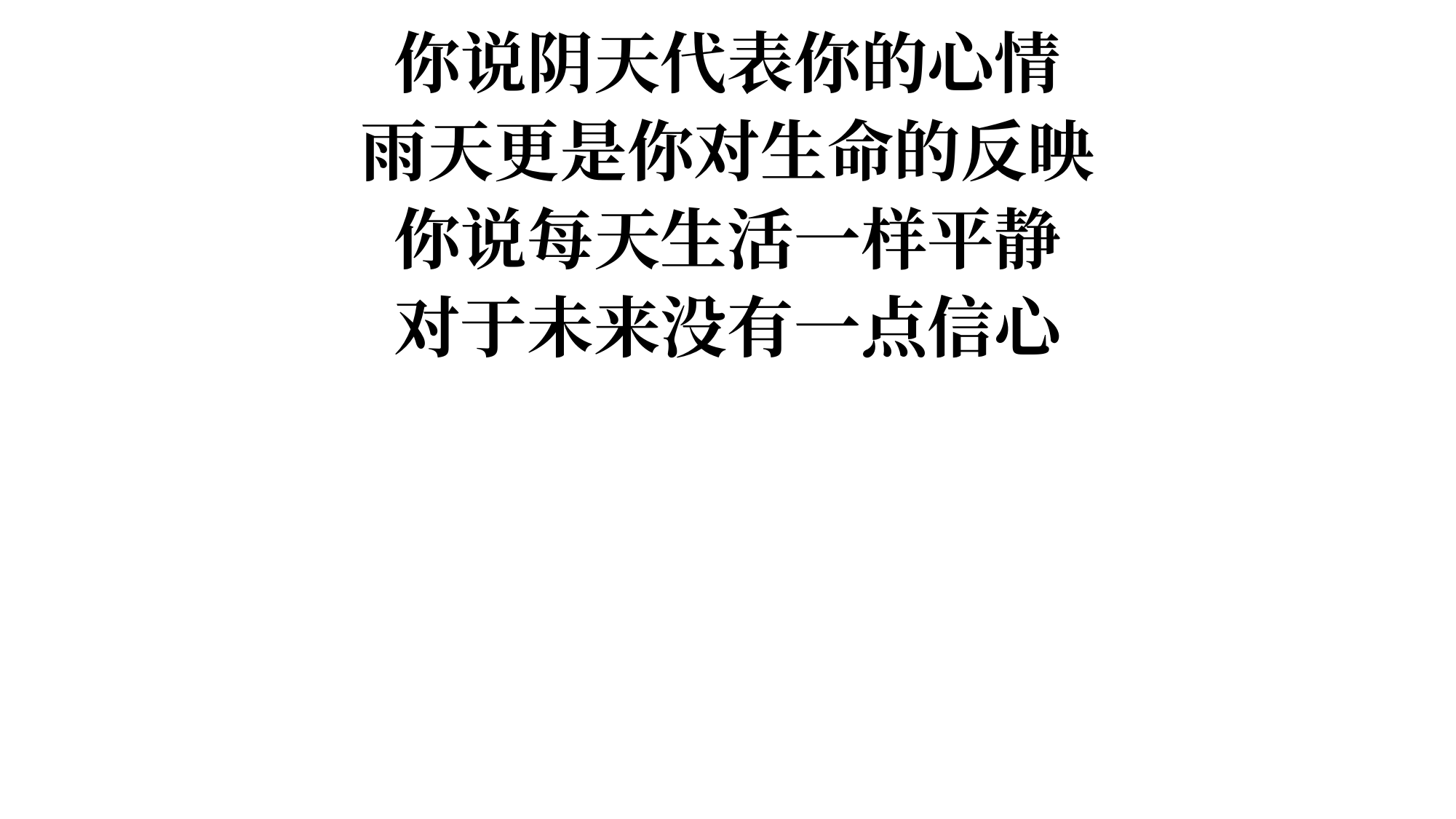

你说阴天代表你的心情
雨天更是你对生命的反映
你说每天生活一样平静
对于未来没有一点信心